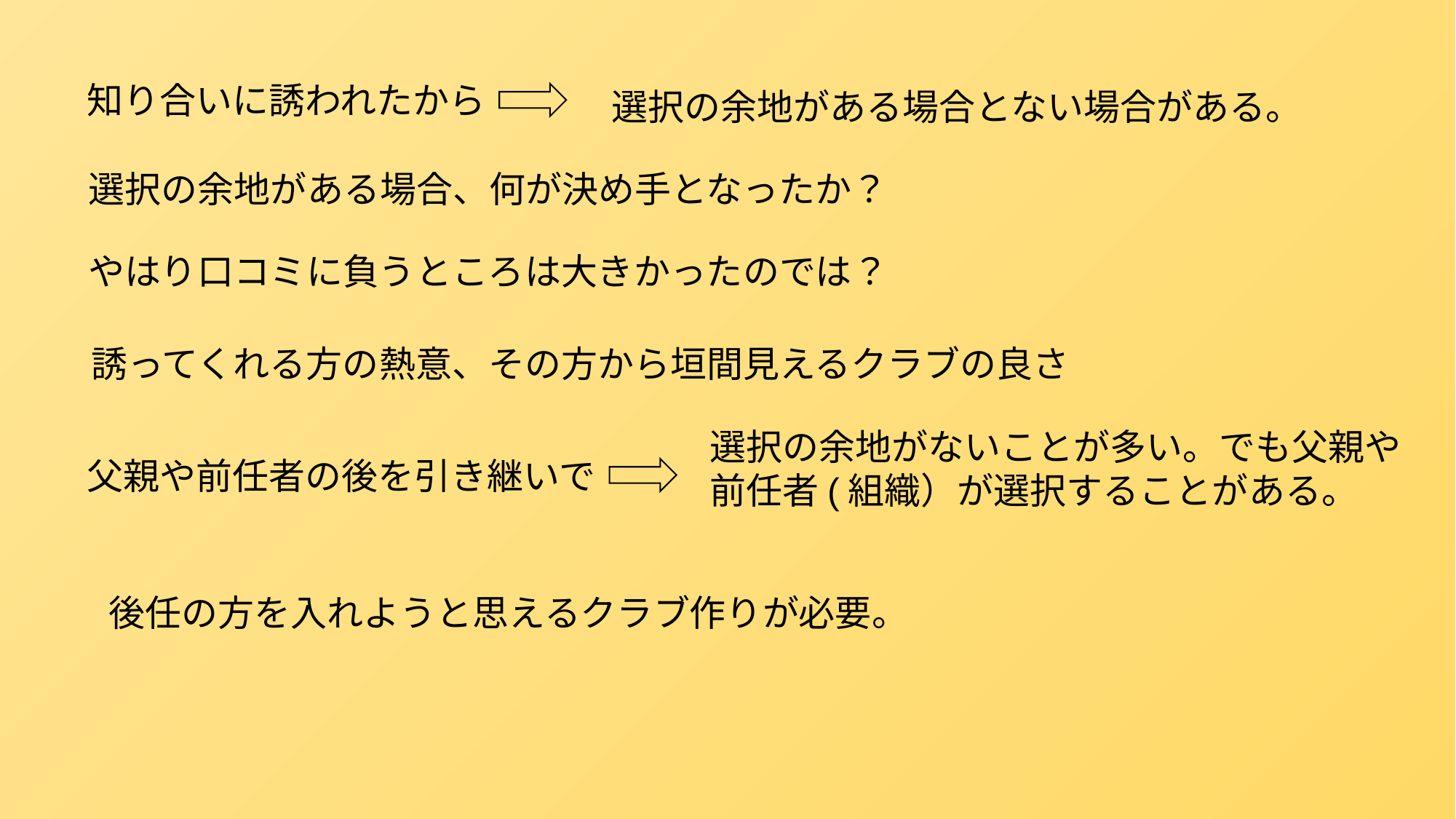

知り合いに誘われたから
選択の余地がある場合とない場合がある。

選択の余地がある場合、何が決め手となったか？
やはり口コミに負うところは大きかったのでは？
誘ってくれる方の熱意、その方から垣間見えるクラブの良さ
選択の余地がないことが多い。でも父親や前任者(組織）が選択することがある。
父親や前任者の後を引き継いで

後任の方を入れようと思えるクラブ作りが必要。